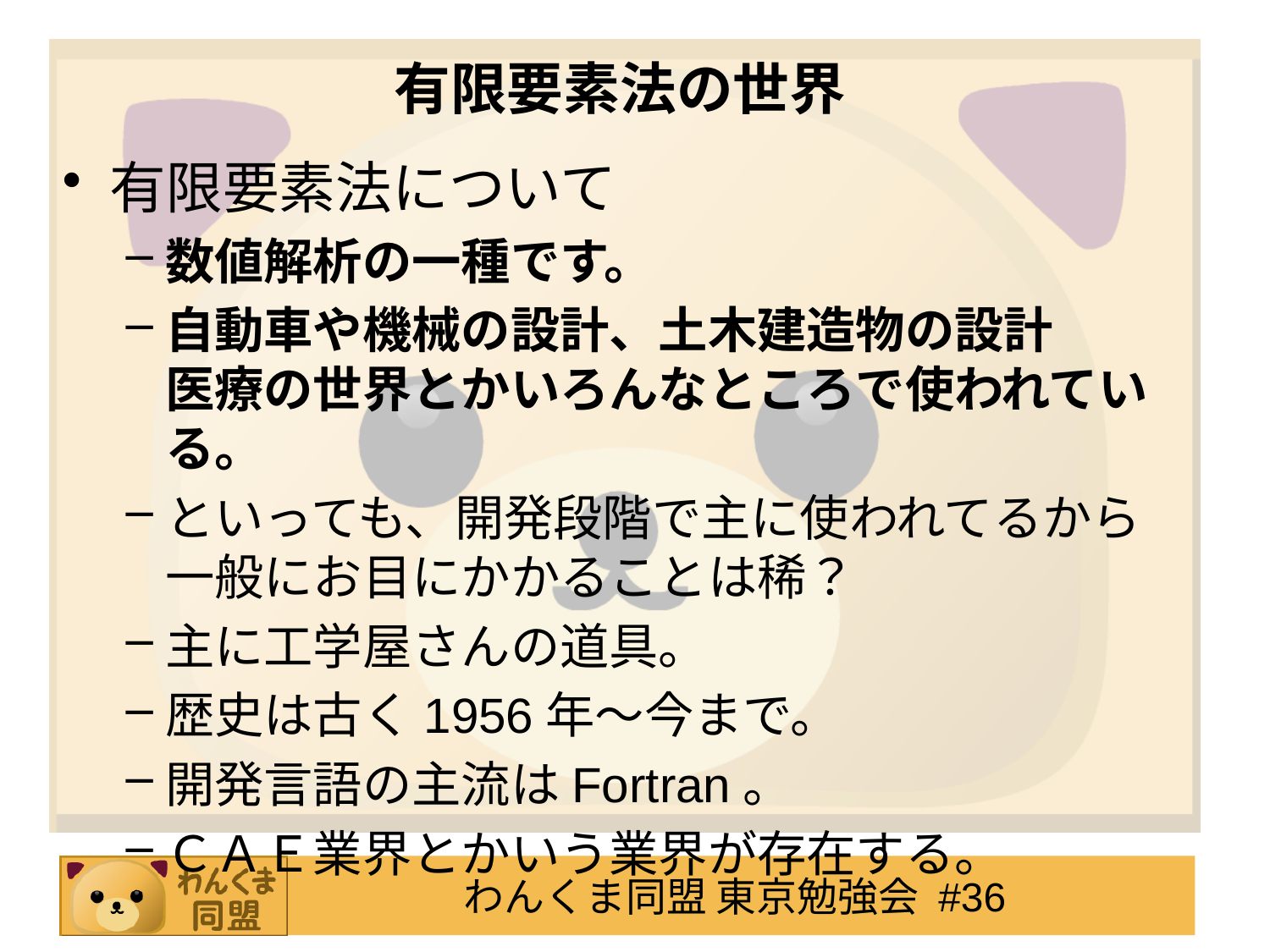

# 有限要素法の世界
有限要素法について
数値解析の一種です。
自動車や機械の設計、土木建造物の設計
医療の世界とかいろんなところで使われている。
といっても、開発段階で主に使われてるから
一般にお目にかかることは稀？
主に工学屋さんの道具。
歴史は古く1956年～今まで。
開発言語の主流はFortran。
ＣＡＥ業界とかいう業界が存在する。